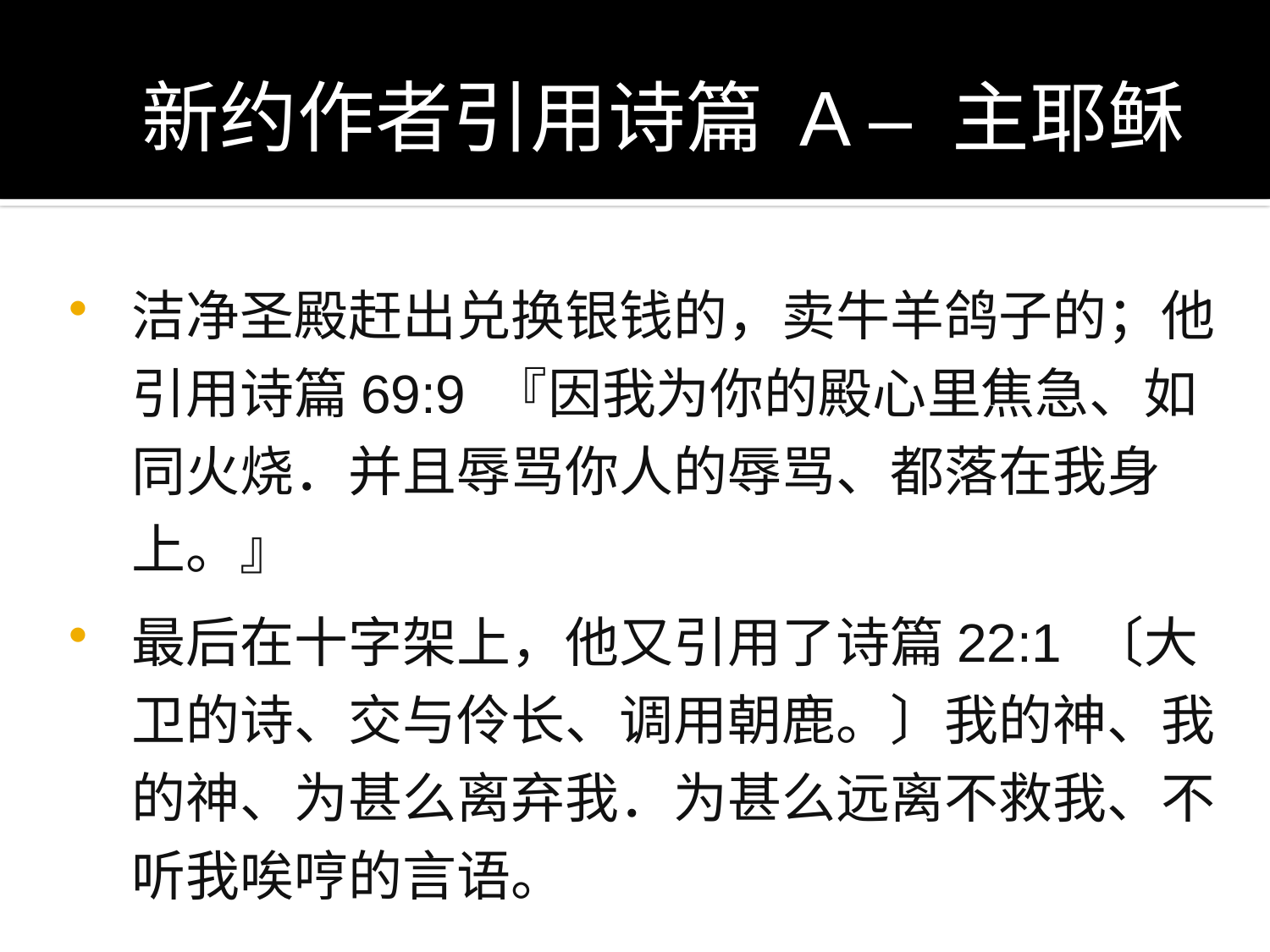

新约作者引用诗篇 A – 主耶稣
洁净圣殿赶出兑换银钱的，卖牛羊鸽子的；他引用诗篇69:9 『因我为你的殿心里焦急、如同火烧．并且辱骂你人的辱骂、都落在我身上。』
最后在十字架上，他又引用了诗篇22:1 〔大卫的诗、交与伶长、调用朝鹿。〕我的神、我的神、为甚么离弃我．为甚么远离不救我、不听我唉哼的言语。